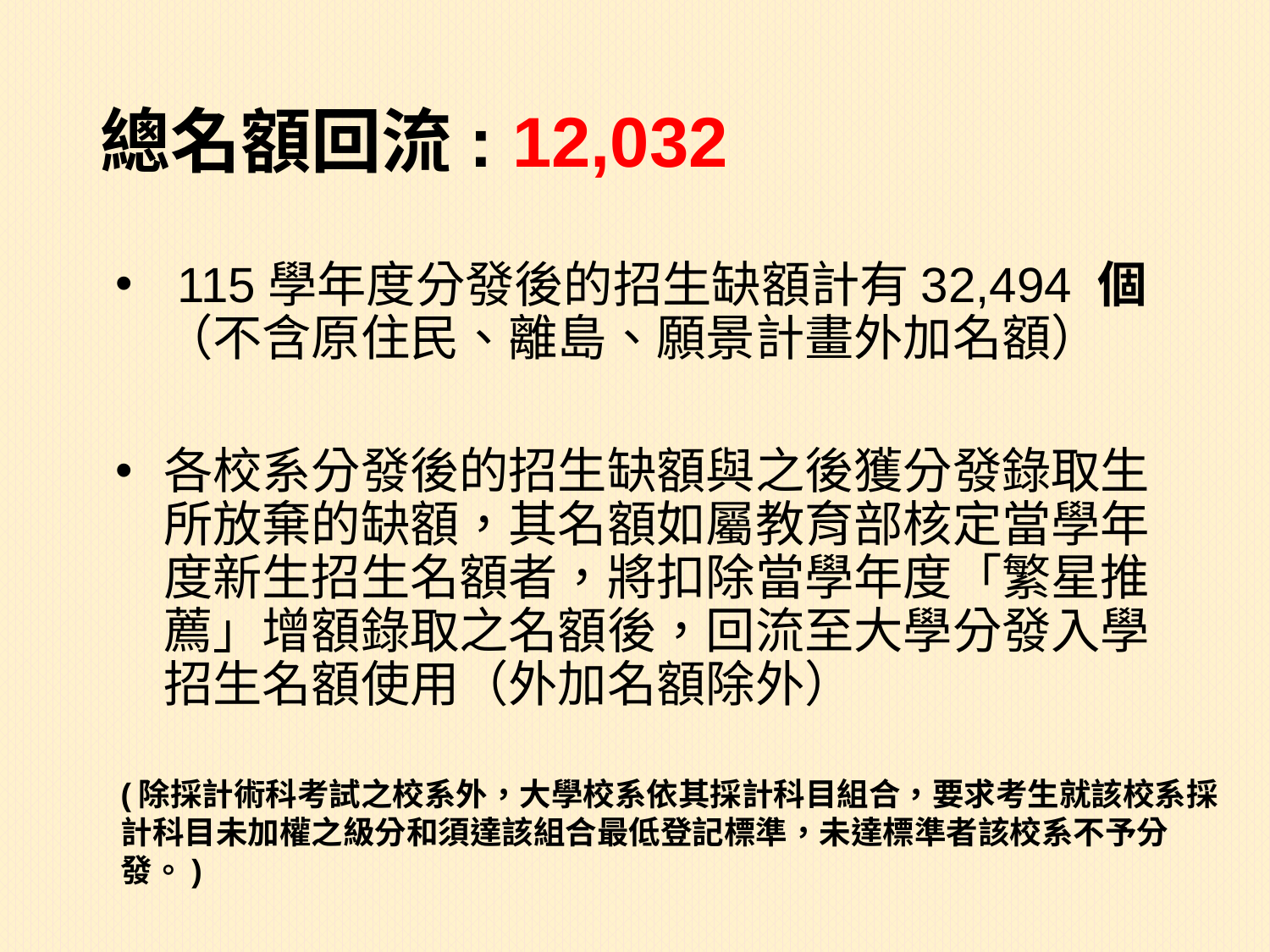

# 總名額回流: 12,032
 115學年度分發後的招生缺額計有32,494 個（不含原住民、離島、願景計畫外加名額）

各校系分發後的招生缺額與之後獲分發錄取生所放棄的缺額，其名額如屬教育部核定當學年度新生招生名額者，將扣除當學年度「繁星推薦」增額錄取之名額後，回流至大學分發入學招生名額使用（外加名額除外）
(除採計術科考試之校系外，大學校系依其採計科目組合，要求考生就該校系採計科目未加權之級分和須達該組合最低登記標準，未達標準者該校系不予分發。)